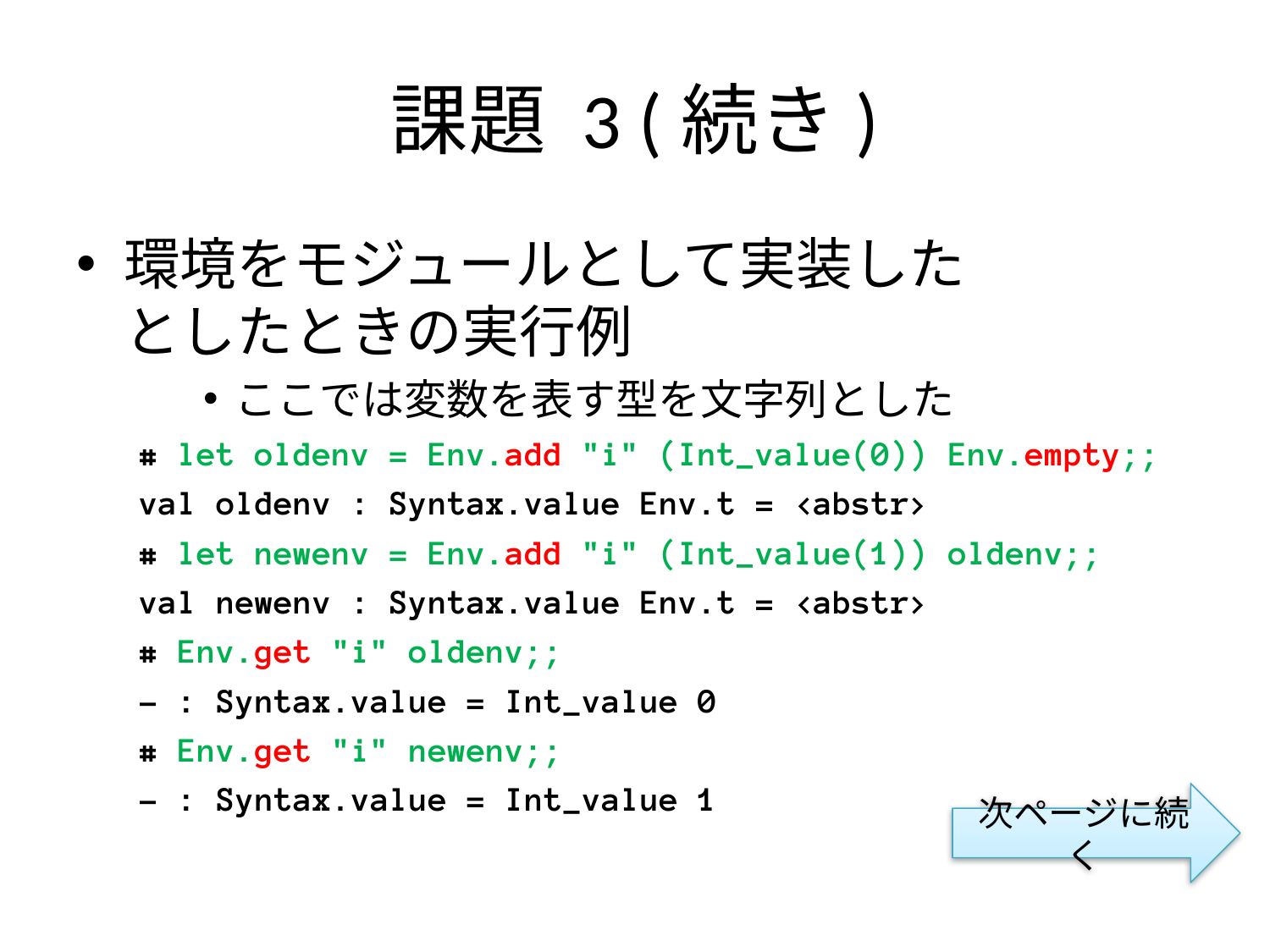

# 課題 3 (続き)
環境をモジュールとして実装した
としたときの実行例
ここでは変数を表す型を文字列とした
# let oldenv = Env.add "i" (Int_value(0)) Env.empty;;
val oldenv : Syntax.value Env.t = <abstr>
# let newenv = Env.add "i" (Int_value(1)) oldenv;;
val newenv : Syntax.value Env.t = <abstr>
# Env.get "i" oldenv;;
- : Syntax.value = Int_value 0
# Env.get "i" newenv;;
- : Syntax.value = Int_value 1
次ページに続く